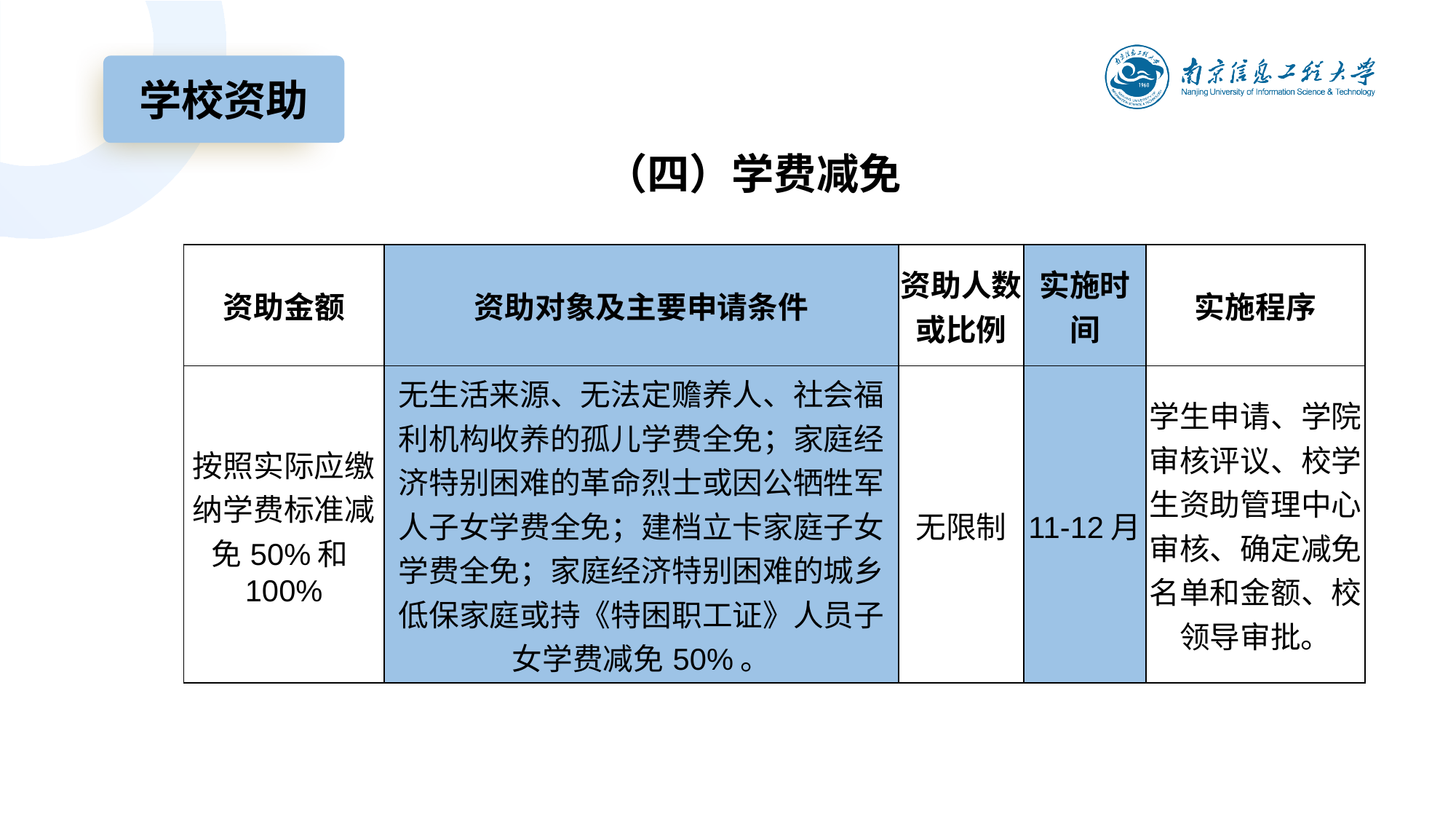

学校资助
# （四）学费减免
| 资助金额 | 资助对象及主要申请条件 | 资助人数或比例 | 实施时间 | 实施程序 |
| --- | --- | --- | --- | --- |
| 按照实际应缴纳学费标准减免50%和100% | 无生活来源、无法定赡养人、社会福利机构收养的孤儿学费全免；家庭经济特别困难的革命烈士或因公牺牲军人子女学费全免；建档立卡家庭子女学费全免；家庭经济特别困难的城乡低保家庭或持《特困职工证》人员子女学费减免50%。 | 无限制 | 11-12月 | 学生申请、学院审核评议、校学生资助管理中心审核、确定减免名单和金额、校领导审批。 |